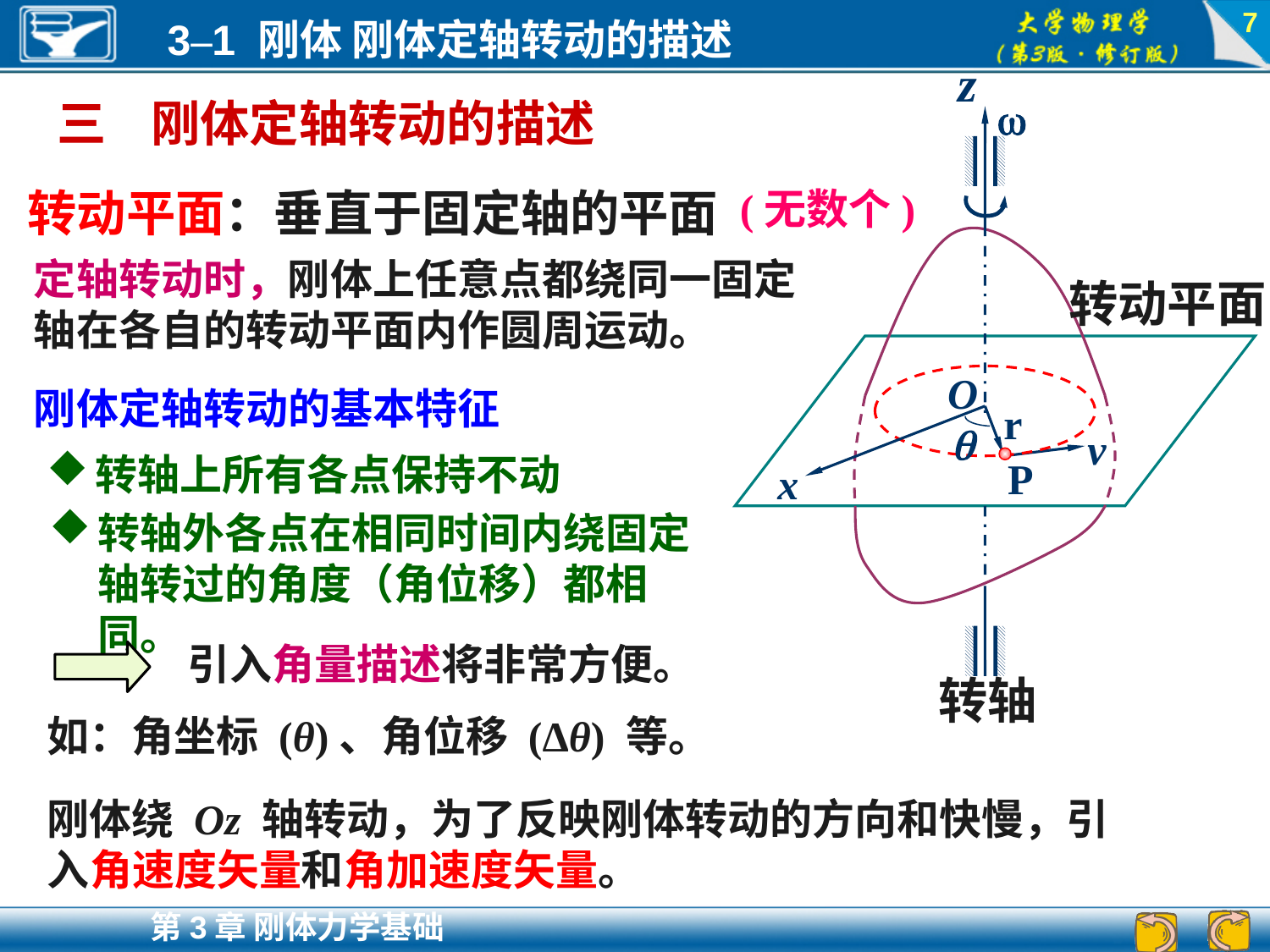

7
z
ω

O

r

θ
v

P

x

三    刚体定轴转动的描述
转动平面：垂直于固定轴的平面
(无数个)
定轴转动时，刚体上任意点都绕同一固定轴在各自的转动平面内作圆周运动。
转动平面
刚体定轴转动的基本特征
转轴上所有各点保持不动
转轴外各点在相同时间内绕固定轴转过的角度（角位移）都相同。
引入角量描述将非常方便。

转轴
如：角坐标 (θ)、角位移 (Δθ) 等。
刚体绕 Oz 轴转动，为了反映刚体转动的方向和快慢，引入角速度矢量和角加速度矢量。